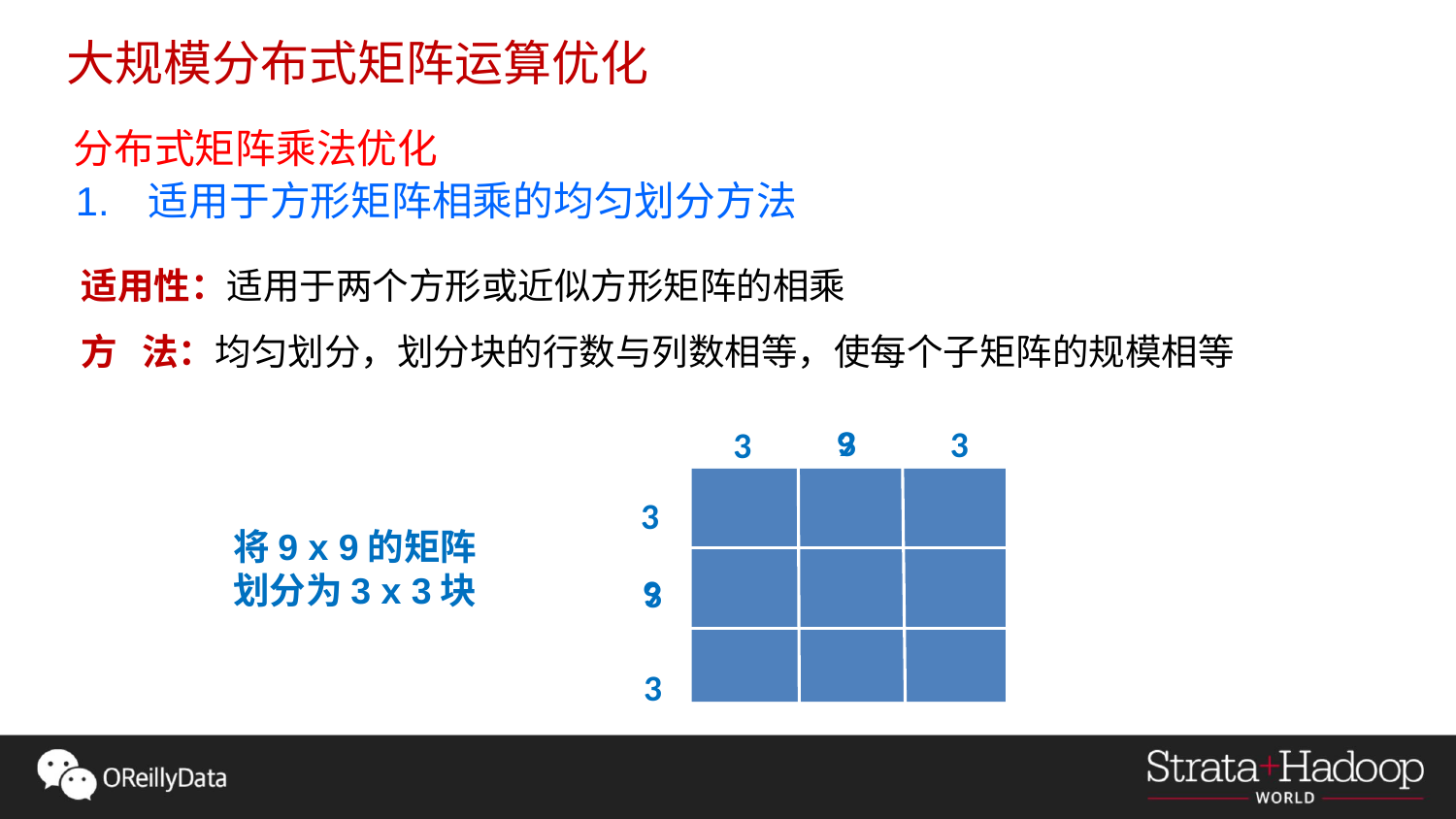

大规模分布式矩阵运算优化
分布式矩阵乘法优化

适用于方形矩阵相乘的均匀划分方法
适用性：适用于两个方形或近似方形矩阵的相乘
方   法：均匀划分，划分块的行数与列数相等，使每个子矩阵的规模相等
3
9
3
3

3
将9 x 9的矩阵划分为3 x 3块
9
3
3